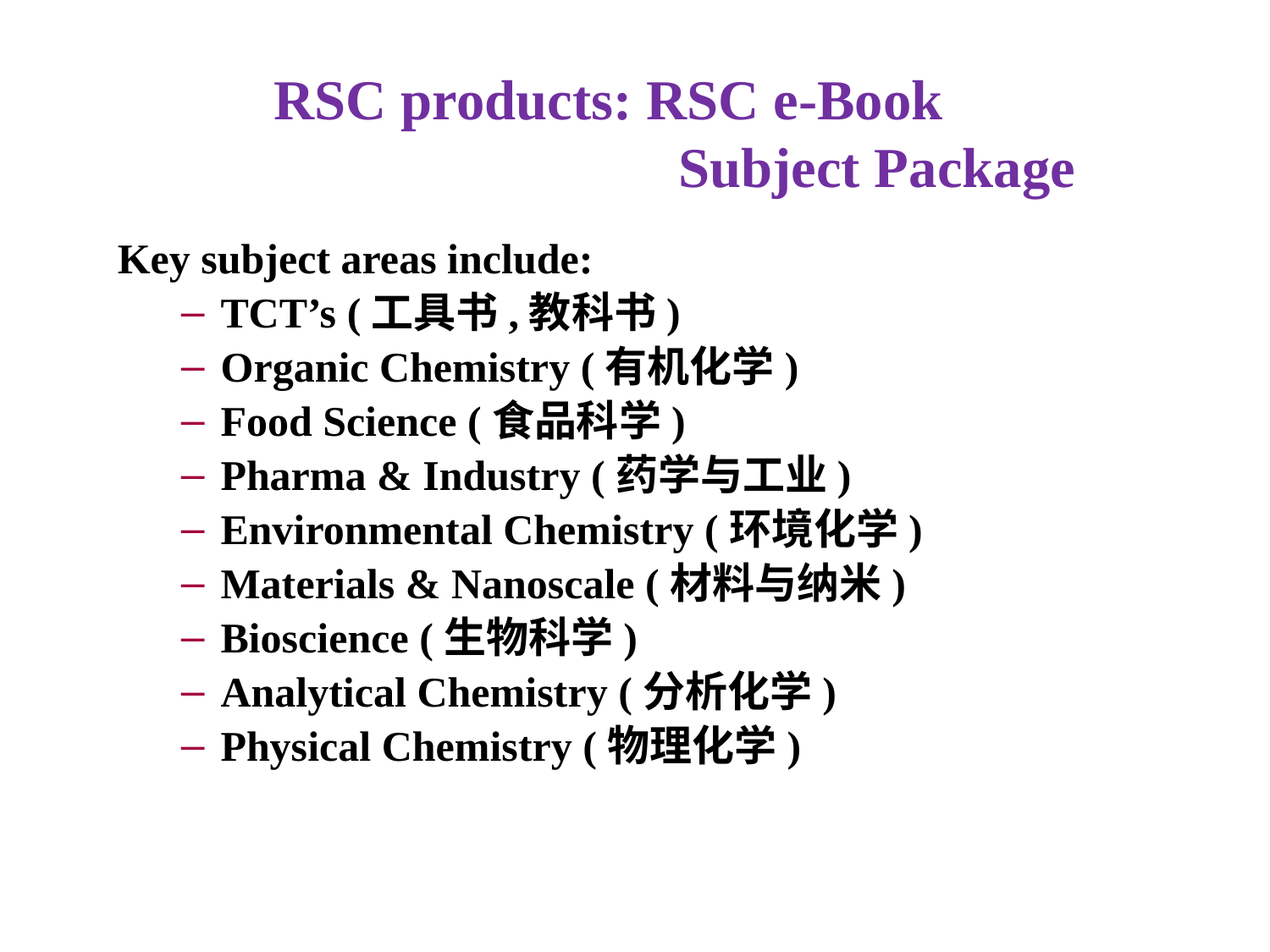

# RSC products: RSC e-Book Subject Package
Key subject areas include:
TCT’s (工具书,教科书)
Organic Chemistry (有机化学)
Food Science (食品科学)
Pharma & Industry (药学与工业)
Environmental Chemistry (环境化学)
Materials & Nanoscale (材料与纳米)
Bioscience (生物科学)
Analytical Chemistry (分析化学)
Physical Chemistry (物理化学)